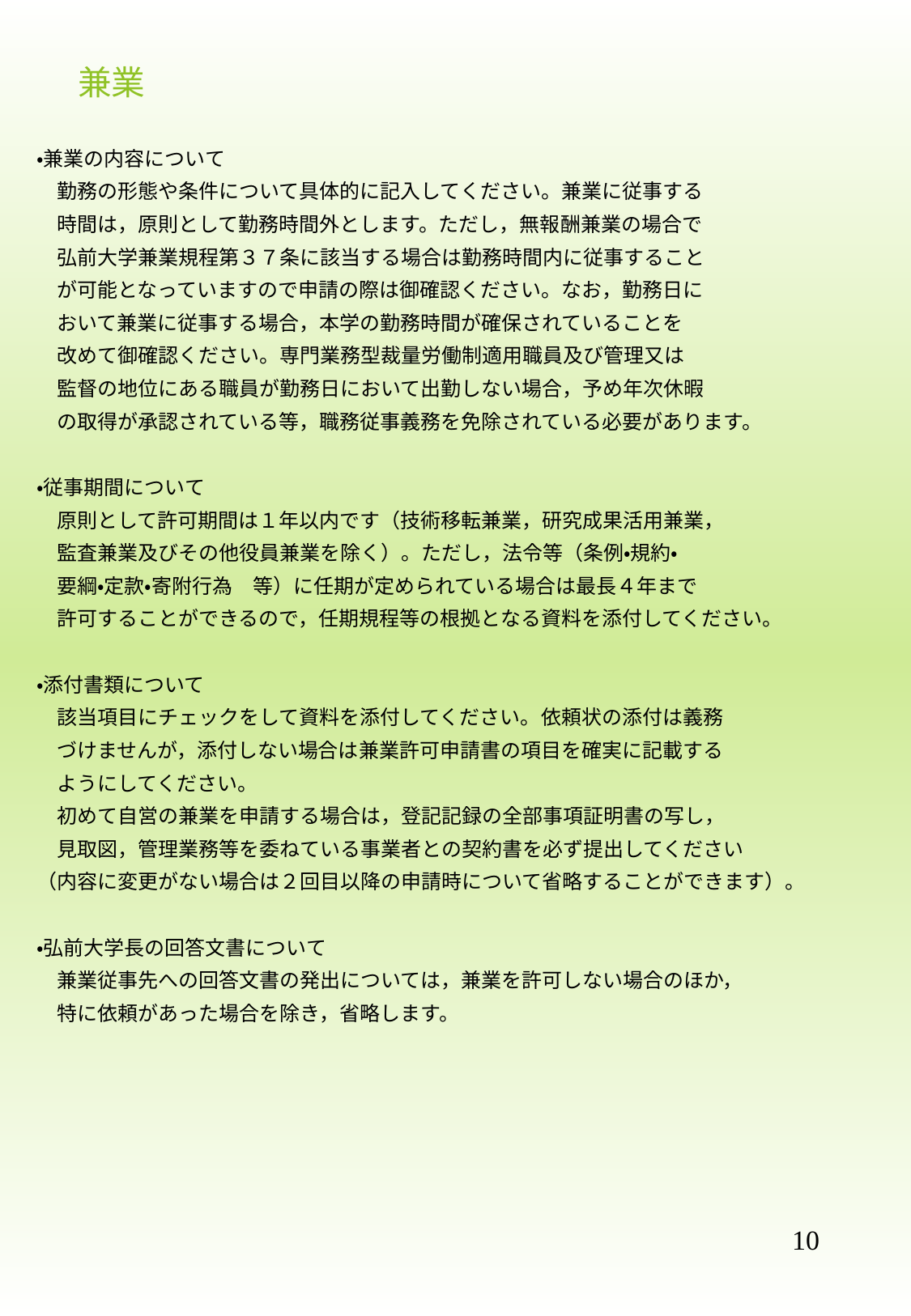

# 兼業
・兼業の内容について
　勤務の形態や条件について具体的に記入してください。兼業に従事する
　時間は，原則として勤務時間外とします。ただし，無報酬兼業の場合で
　弘前大学兼業規程第３７条に該当する場合は勤務時間内に従事すること
　が可能となっていますので申請の際は御確認ください。なお，勤務日に
　おいて兼業に従事する場合，本学の勤務時間が確保されていることを
　改めて御確認ください。専門業務型裁量労働制適用職員及び管理又は
　監督の地位にある職員が勤務日において出勤しない場合，予め年次休暇
　の取得が承認されている等，職務従事義務を免除されている必要があります。

・従事期間について
　原則として許可期間は１年以内です（技術移転兼業，研究成果活用兼業，
　監査兼業及びその他役員兼業を除く）。ただし，法令等（条例・規約・
　要綱・定款・寄附行為　等）に任期が定められている場合は最長４年まで
　許可することができるので，任期規程等の根拠となる資料を添付してください。

・添付書類について
　該当項目にチェックをして資料を添付してください。依頼状の添付は義務
　づけませんが，添付しない場合は兼業許可申請書の項目を確実に記載する
　ようにしてください。
　初めて自営の兼業を申請する場合は，登記記録の全部事項証明書の写し，
　見取図，管理業務等を委ねている事業者との契約書を必ず提出してください
（内容に変更がない場合は２回目以降の申請時について省略することができます）。

・弘前大学長の回答文書について
　兼業従事先への回答文書の発出については，兼業を許可しない場合のほか，
　特に依頼があった場合を除き，省略します。

10